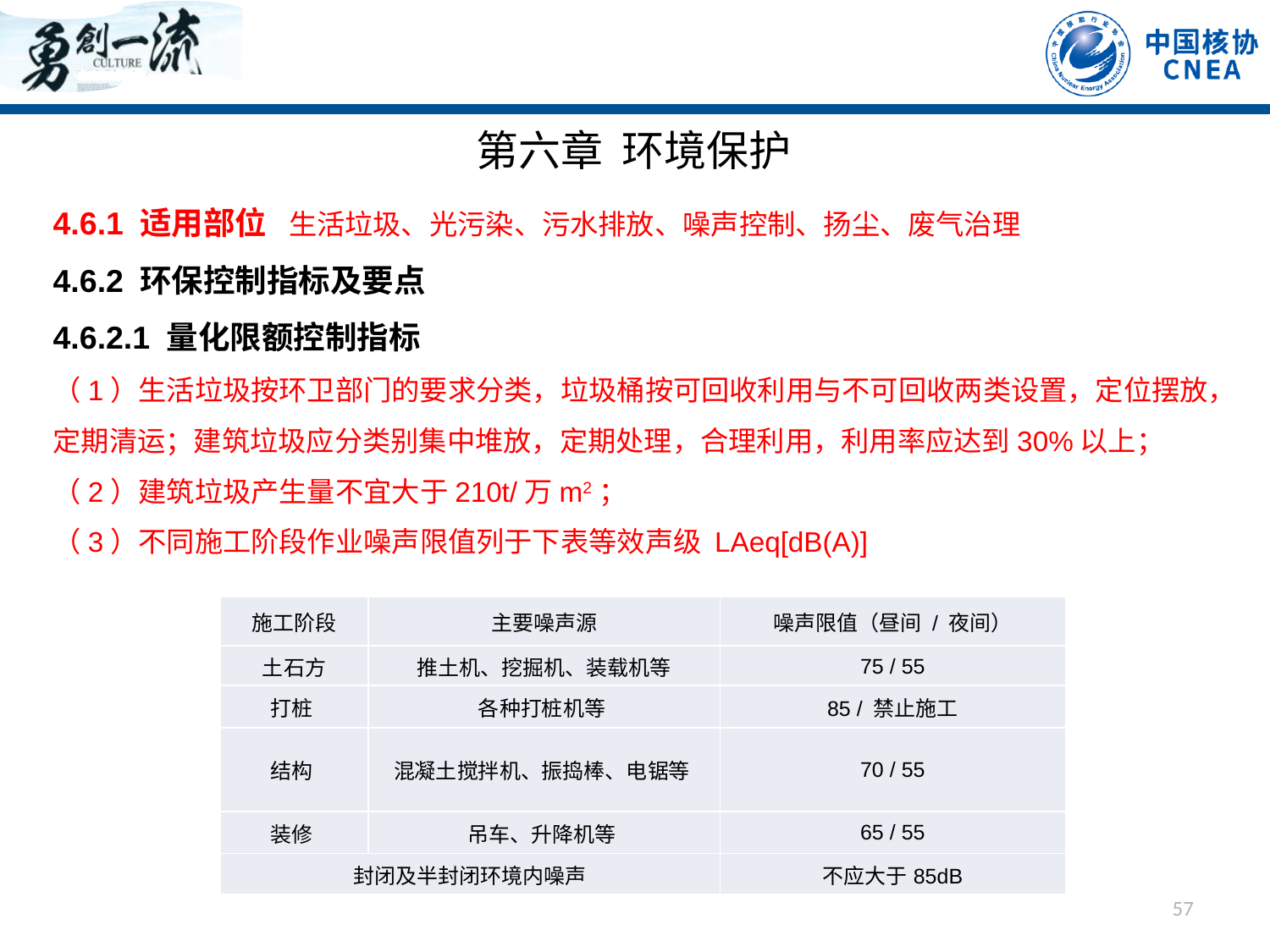

第六章  环境保护
4.6.1 适用部位   生活垃圾、光污染、污水排放、噪声控制、扬尘、废气治理
4.6.2 环保控制指标及要点
4.6.2.1 量化限额控制指标
（1）生活垃圾按环卫部门的要求分类，垃圾桶按可回收利用与不可回收两类设置，定位摆放，定期清运；建筑垃圾应分类别集中堆放，定期处理，合理利用，利用率应达到30%以上；
（2）建筑垃圾产生量不宜大于210t/万m2；
（3）不同施工阶段作业噪声限值列于下表等效声级 LAeq[dB(A)]
| 施工阶段 | 主要噪声源 | 噪声限值（昼间 / 夜间） |
| --- | --- | --- |
| 土石方 | 推土机、挖掘机、装载机等 | 75 / 55 |
| 打桩 | 各种打桩机等 | 85 / 禁止施工 |
| 结构 | 混凝土搅拌机、振捣棒、电锯等 | 70 / 55 |
| 装修 | 吊车、升降机等 | 65 / 55 |
| 封闭及半封闭环境内噪声 |  | 不应大于85dB |
57